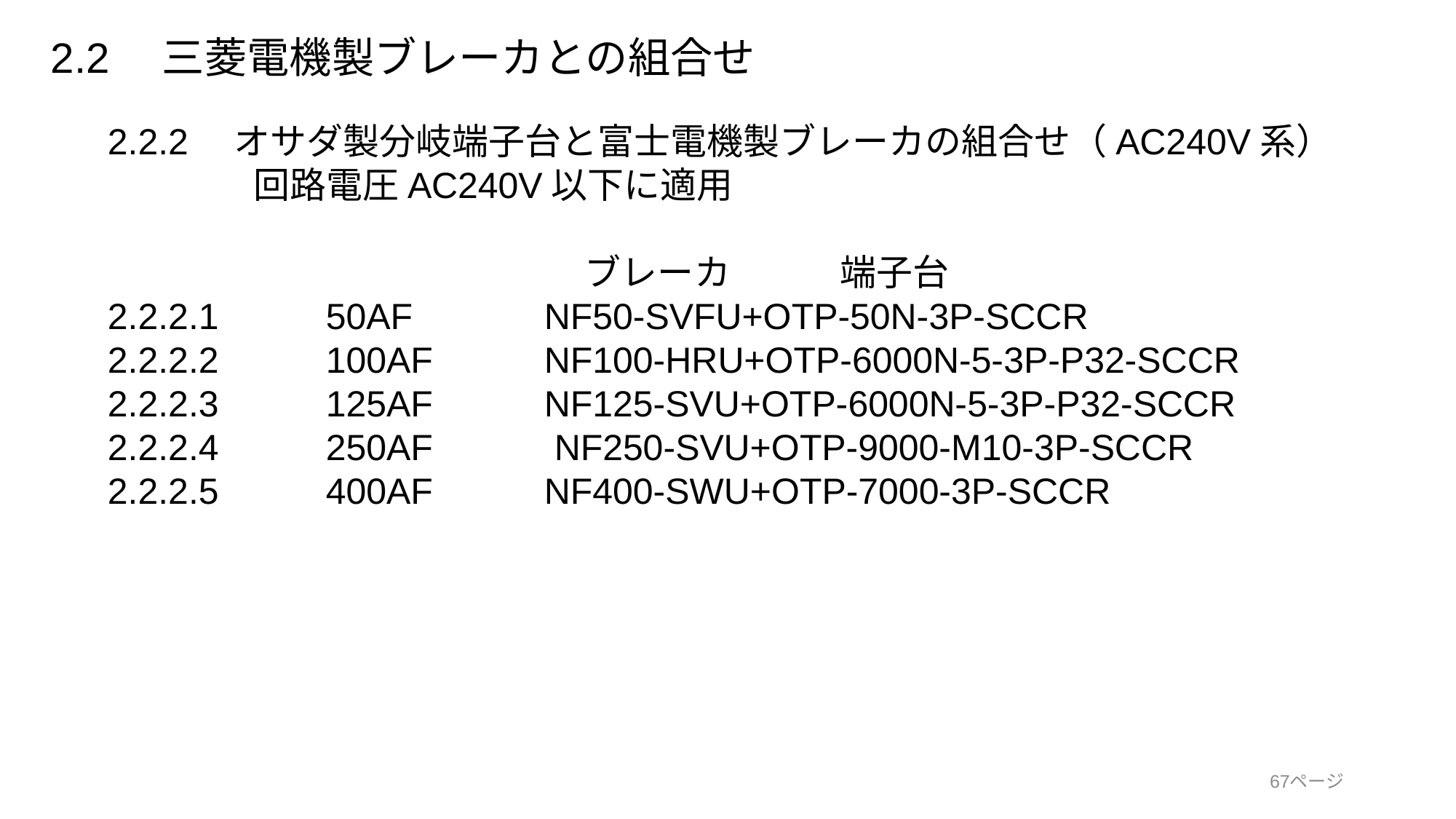

2.2　三菱電機製ブレーカとの組合せ
2.2.2　オサダ製分岐端子台と富士電機製ブレーカの組合せ（AC240V系）
　　　　回路電圧AC240V以下に適用

　　　　　　　　		     ブレーカ　　　端子台
2.2.2.1	50AF		NF50-SVFU+OTP-50N-3P-SCCR
2.2.2.2　	100AF		NF100-HRU+OTP-6000N-5-3P-P32-SCCR
2.2.2.3　	125AF		NF125-SVU+OTP-6000N-5-3P-P32-SCCR
2.2.2.4　	250AF		 NF250-SVU+OTP-9000-M10-3P-SCCR
2.2.2.5　	400AF		NF400-SWU+OTP-7000-3P-SCCR
67ページ